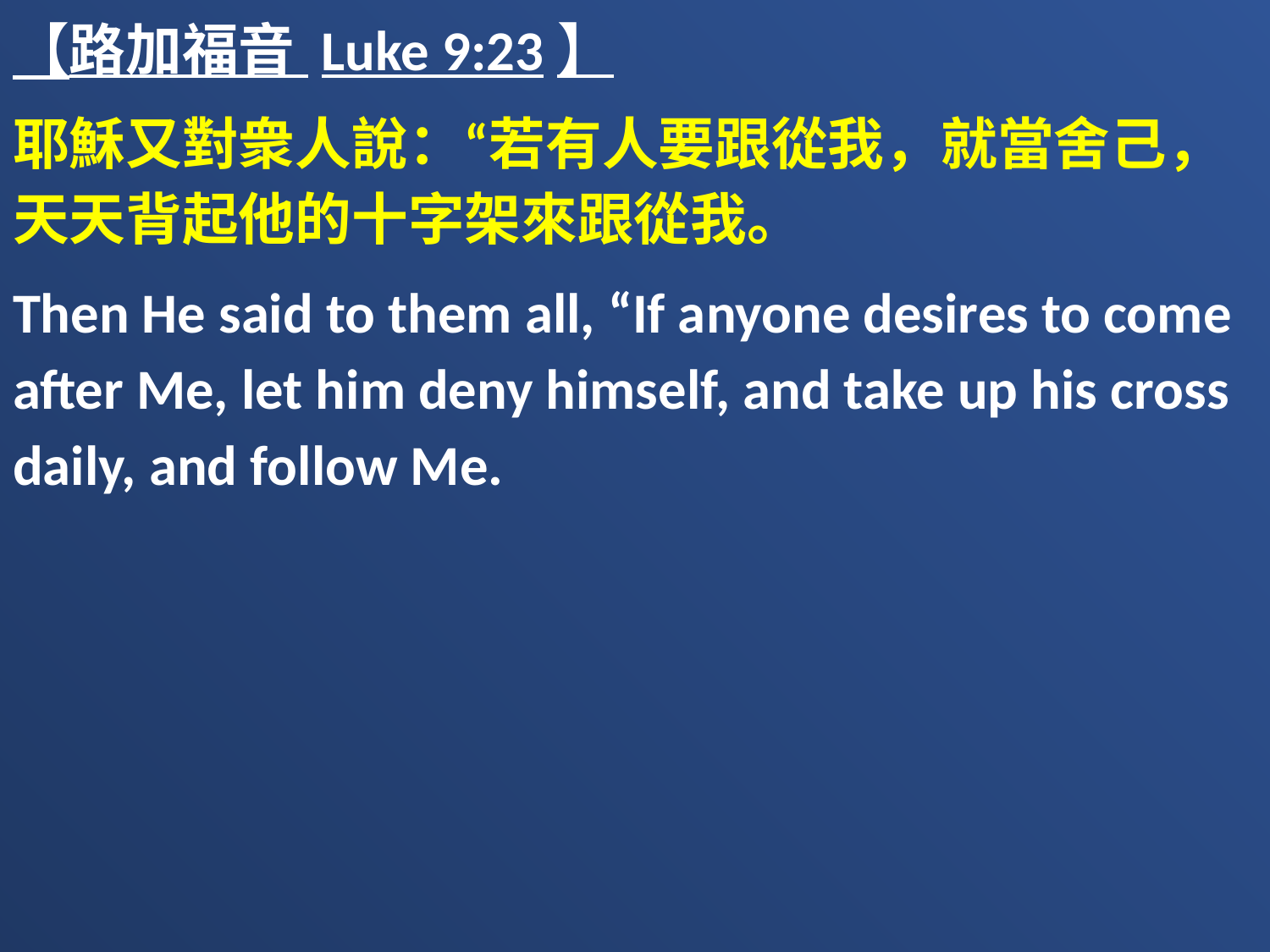

【路加福音 Luke 9:23】
耶穌又對衆人說：“若有人要跟從我，就當舍己，天天背起他的十字架來跟從我。
Then He said to them all, “If anyone desires to come after Me, let him deny himself, and take up his cross daily, and follow Me.